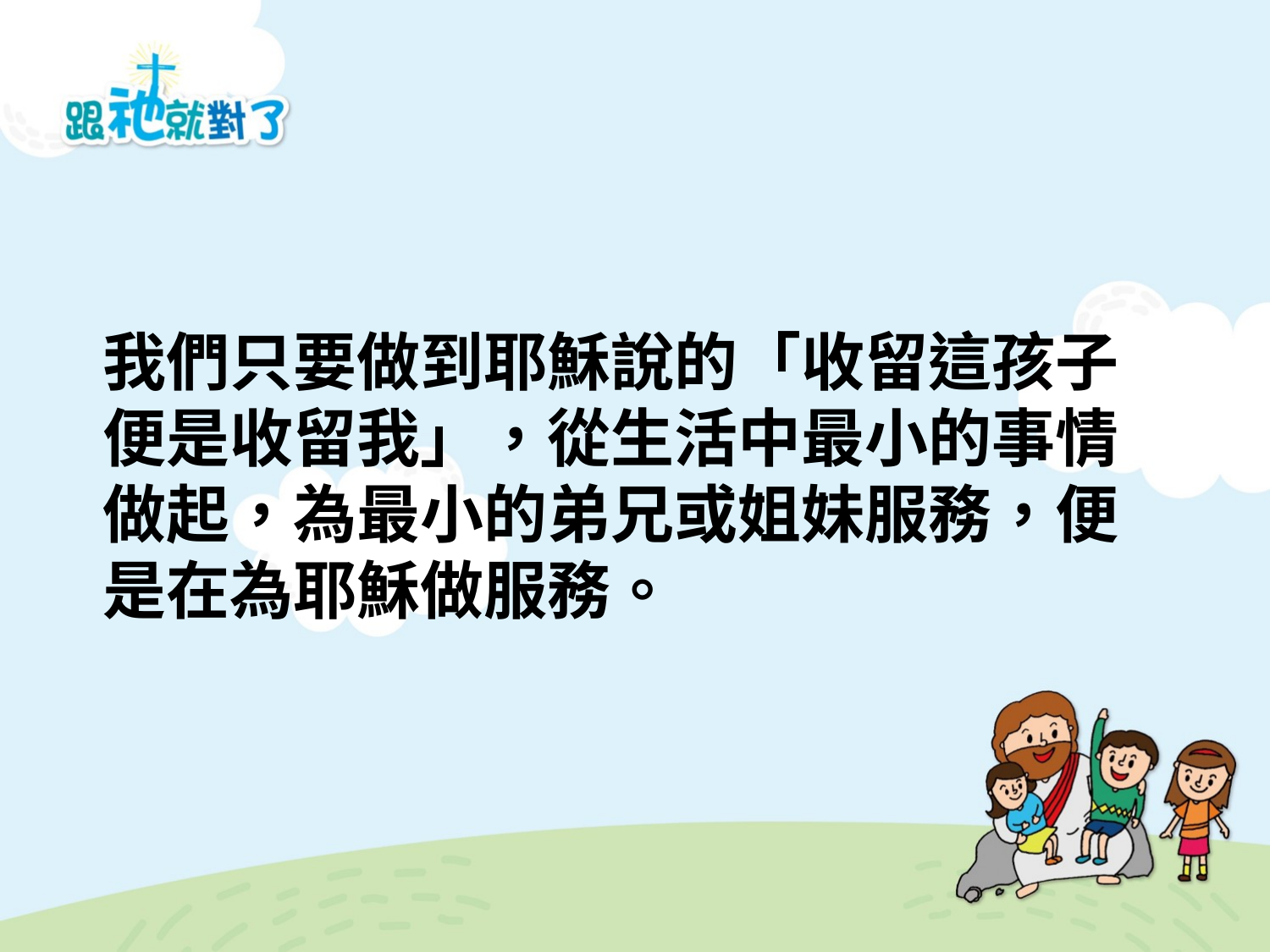

我們只要做到耶穌說的「收留這孩子便是收留我」，從生活中最小的事情做起，為最小的弟兄或姐妹服務，便是在為耶穌做服務。